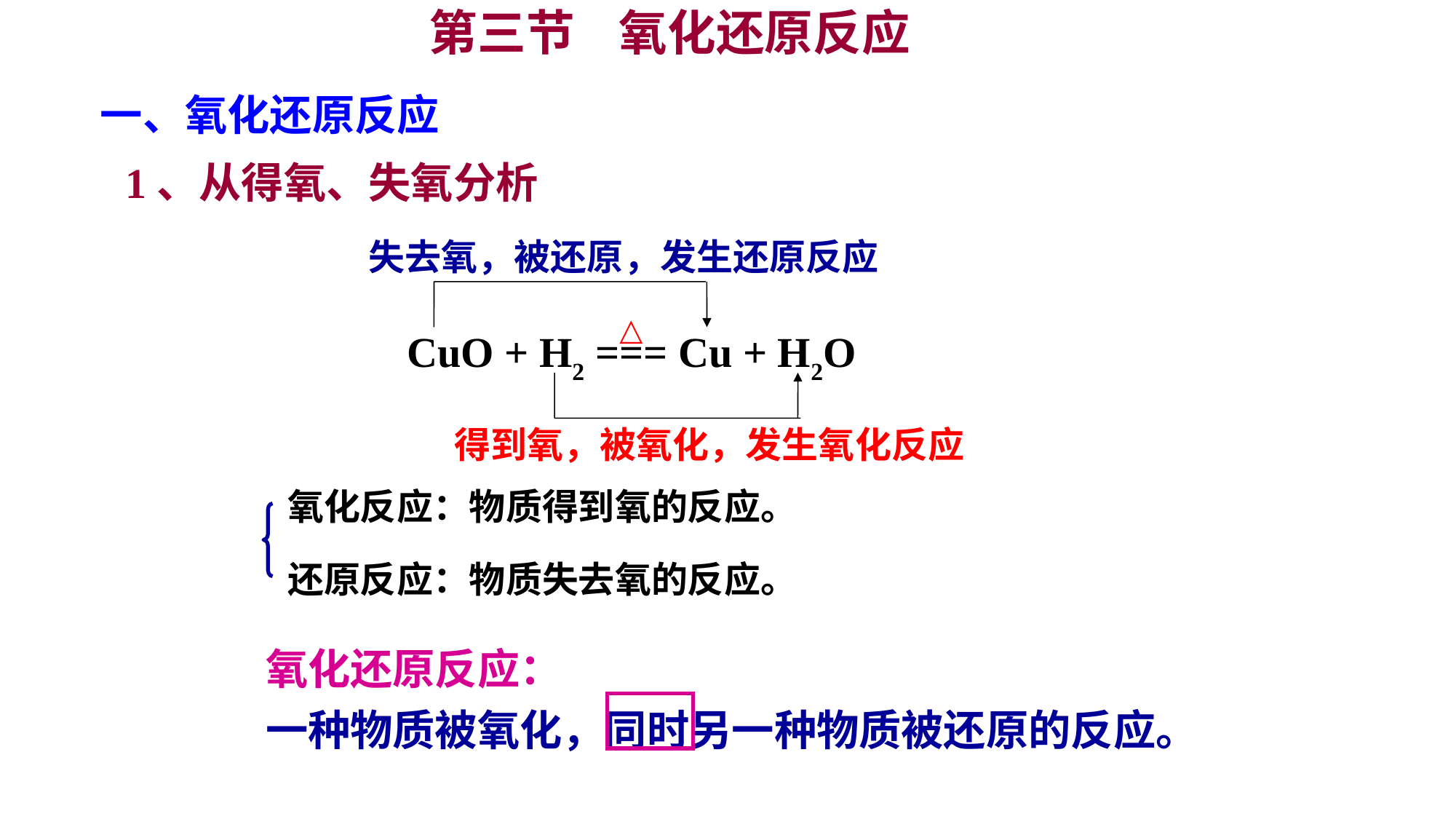

第三节    氧化还原反应
一、氧化还原反应
1、从得氧、失氧分析
失去氧，被还原，发生还原反应

△
CuO + H2 === Cu + H2O

得到氧，被氧化，发生氧化反应

氧化反应：物质得到氧的反应。

还原反应：物质失去氧的反应。
氧化还原反应：
一种物质被氧化，同时另一种物质被还原的反应。